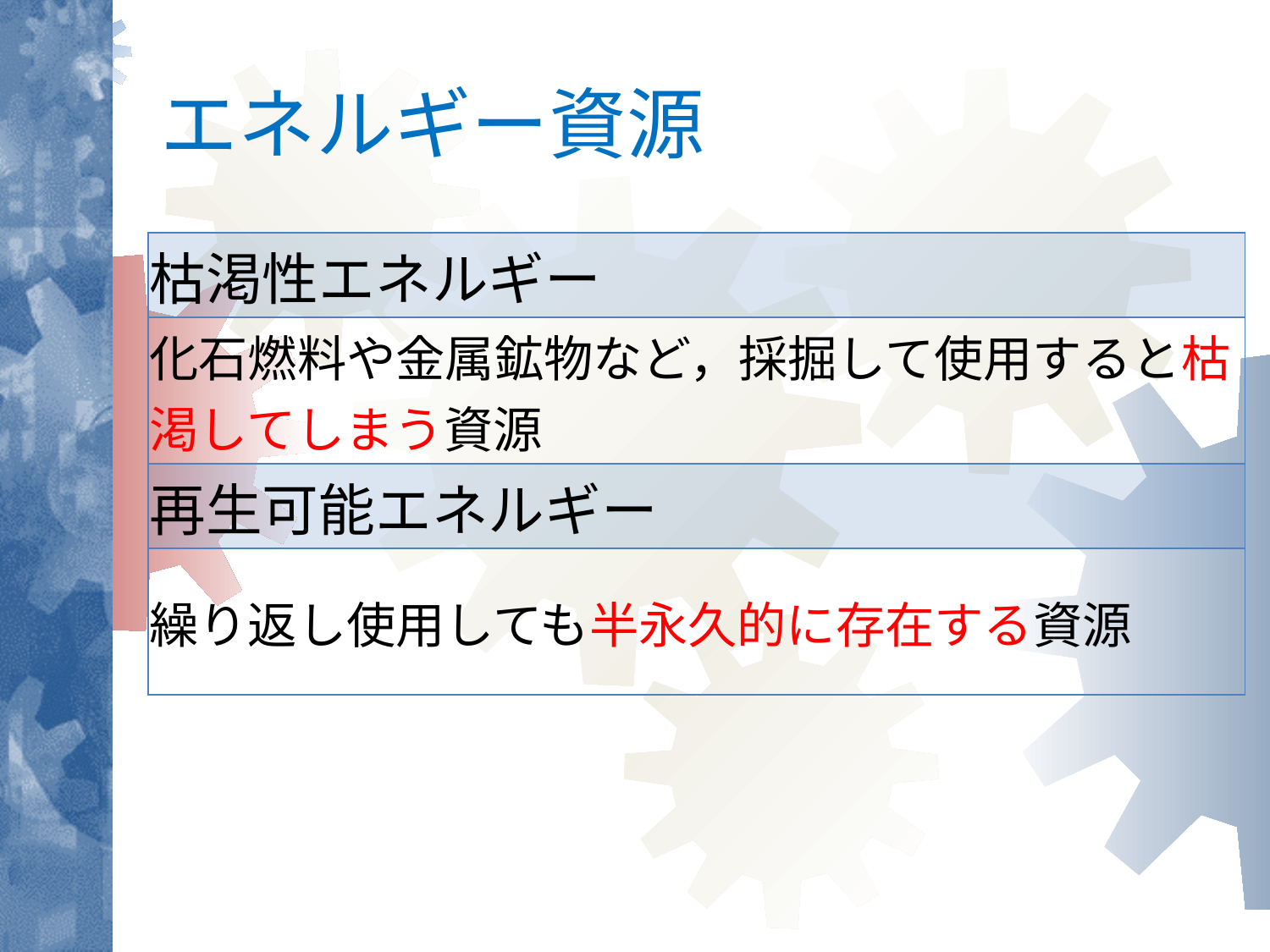

# エネルギー資源
| 枯渇性エネルギー |
| --- |
| 化石燃料や金属鉱物など，採掘して使用すると枯渇してしまう資源 |
| 再生可能エネルギー |
| 繰り返し使用しても半永久的に存在する資源 |